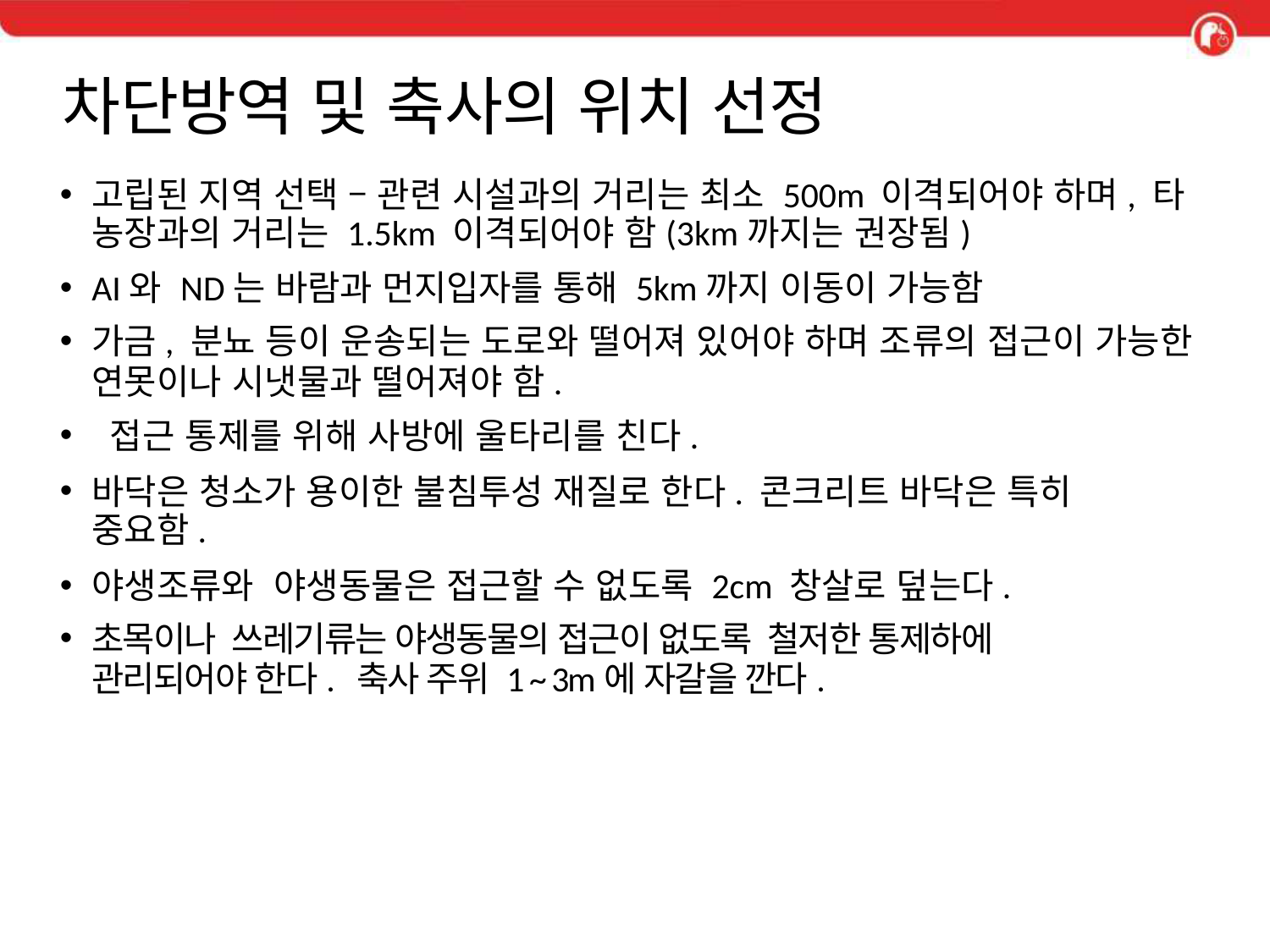

# 차단방역 및 축사의 위치 선정
고립된 지역 선택 – 관련 시설과의 거리는 최소 500m 이격되어야 하며, 타 농장과의 거리는 1.5km 이격되어야 함(3km까지는 권장됨)
AI와 ND는 바람과 먼지입자를 통해 5km까지 이동이 가능함
가금, 분뇨 등이 운송되는 도로와 떨어져 있어야 하며 조류의 접근이 가능한 연못이나 시냇물과 떨어져야 함.
 접근 통제를 위해 사방에 울타리를 친다.
바닥은 청소가 용이한 불침투성 재질로 한다. 콘크리트 바닥은 특히 중요함.
야생조류와  야생동물은 접근할 수 없도록 2cm 창살로 덮는다.
초목이나  쓰레기류는 야생동물의 접근이 없도록  철저한 통제하에 관리되어야 한다.  축사 주위 1 ~ 3m에 자갈을 깐다.